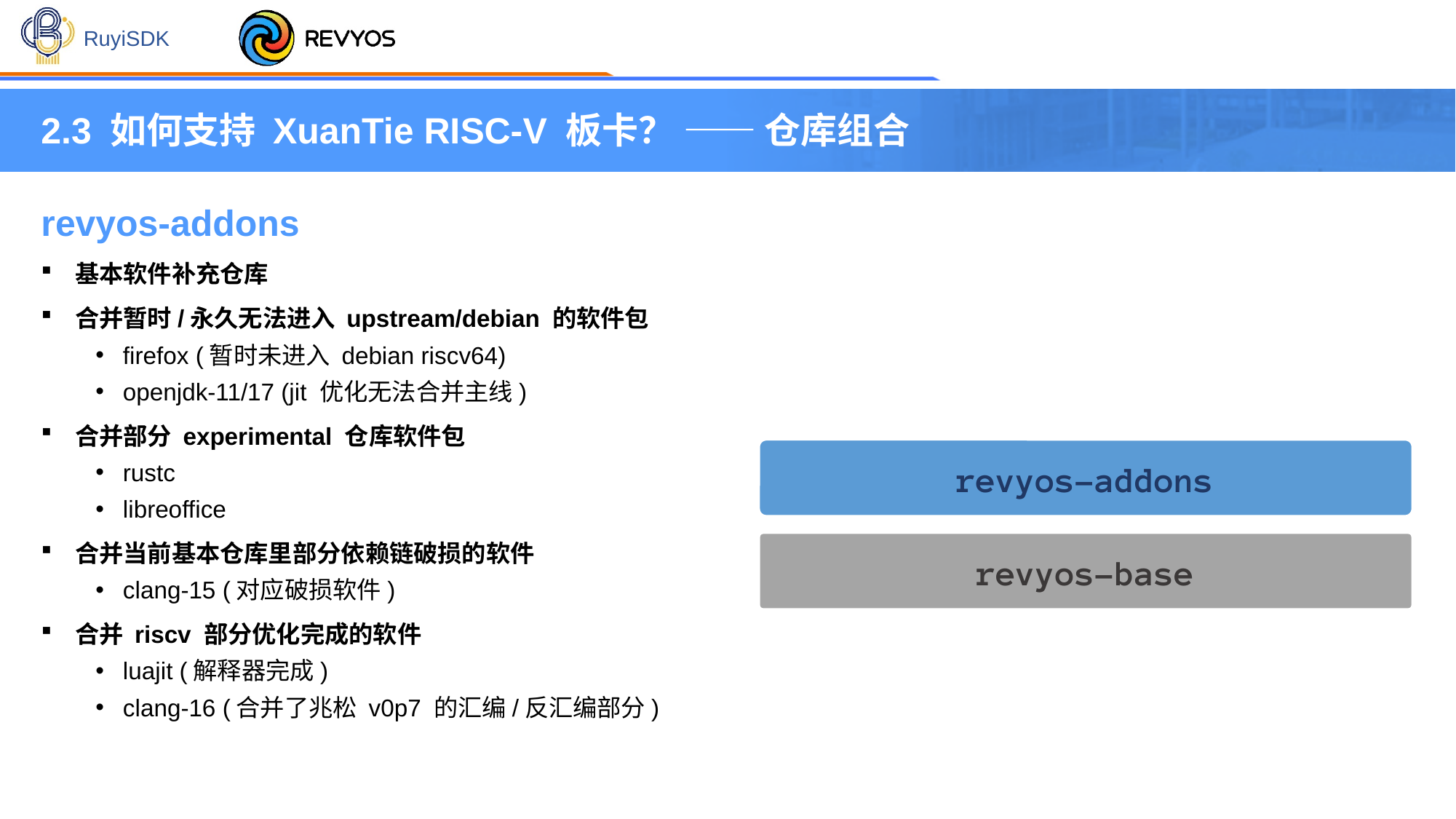

2.3 如何支持 XuanTie RISC-V 板卡？ —— 仓库组合
revyos-addons
基本软件补充仓库
合并暂时/永久无法进入 upstream/debian 的软件包
firefox (暂时未进入 debian riscv64)
openjdk-11/17 (jit 优化无法合并主线)
合并部分 experimental 仓库软件包
rustc
libreoffice
合并当前基本仓库里部分依赖链破损的软件
clang-15 (对应破损软件)
合并 riscv 部分优化完成的软件
luajit (解释器完成)
clang-16 (合并了兆松 v0p7 的汇编/反汇编部分)
revyos-addons
revyos-base